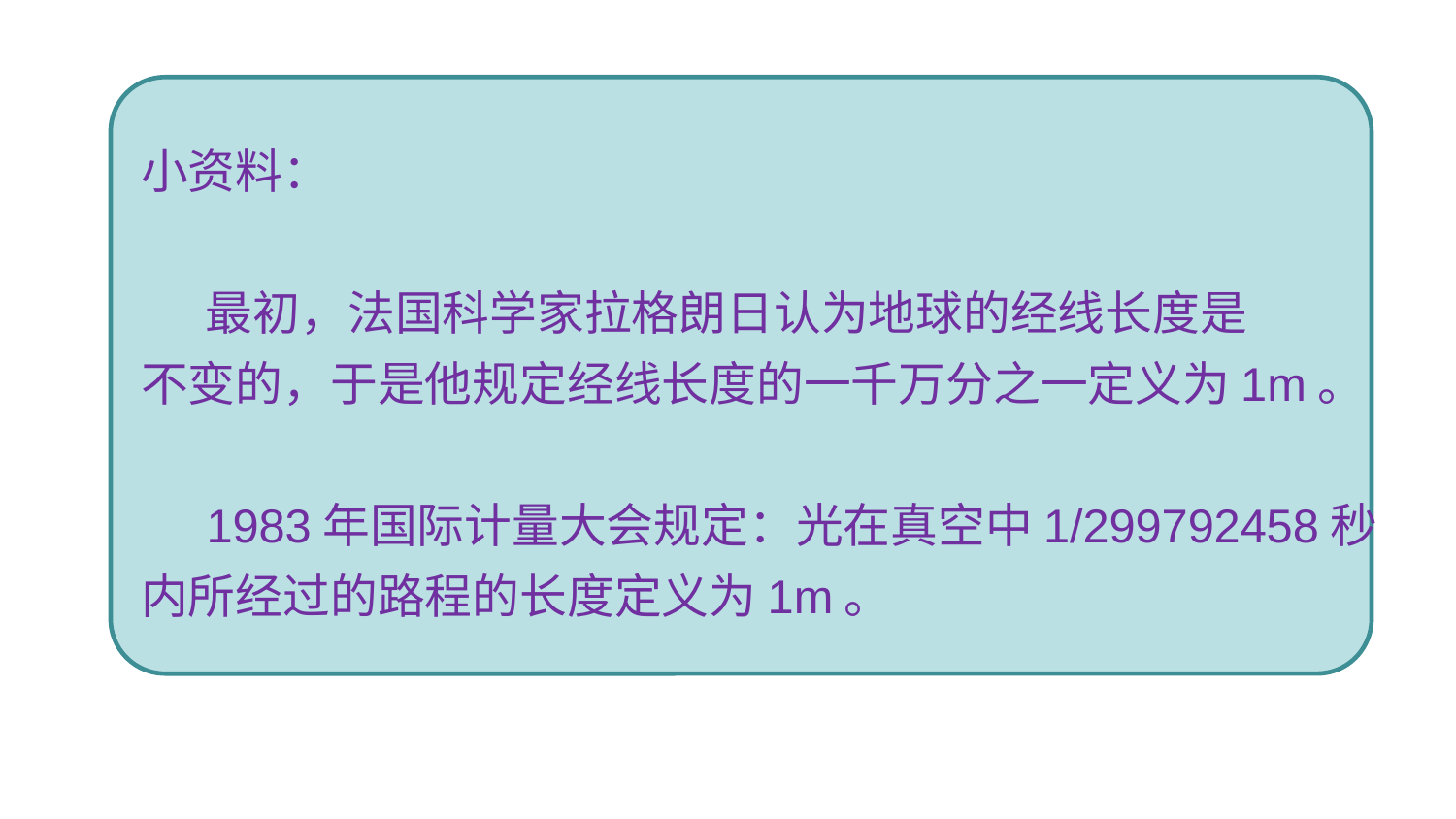

小资料：

     最初，法国科学家拉格朗日认为地球的经线长度是
不变的，于是他规定经线长度的一千万分之一定义为1m。

     1983年国际计量大会规定：光在真空中1/299792458秒
内所经过的路程的长度定义为1m。